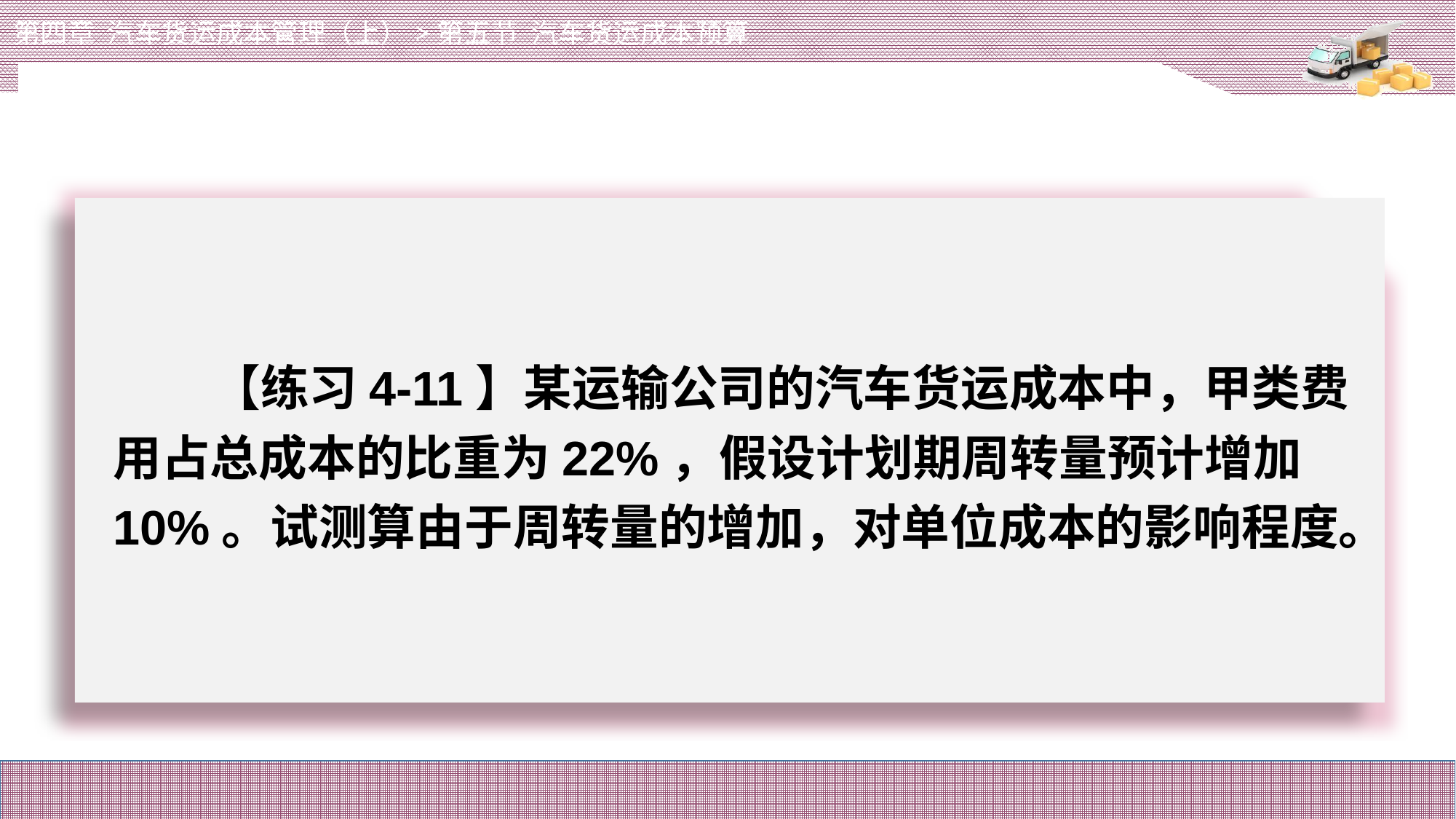

第四章  汽车货运成本管理（上）>第五节  汽车货运成本预算
# 【练习4-11】某运输公司的汽车货运成本中，甲类费用占总成本的比重为22%，假设计划期周转量预计增加10%。试测算由于周转量的增加，对单位成本的影响程度。